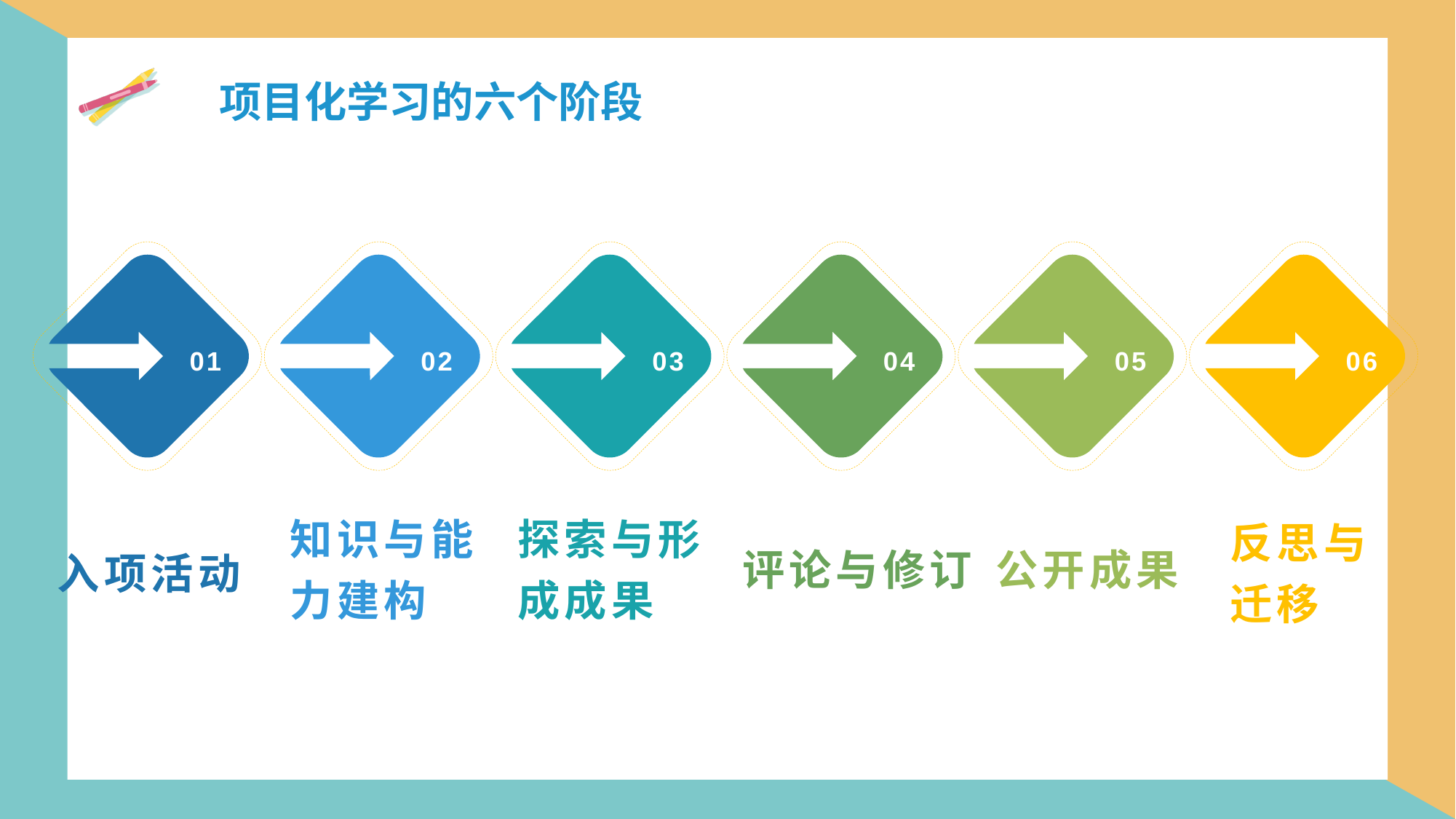

项目化学习的六个阶段

01
入项活动

02
知识与能力建构

03
探索与形成成果

04
评论与修订

05
公开成果

06
反思与迁移